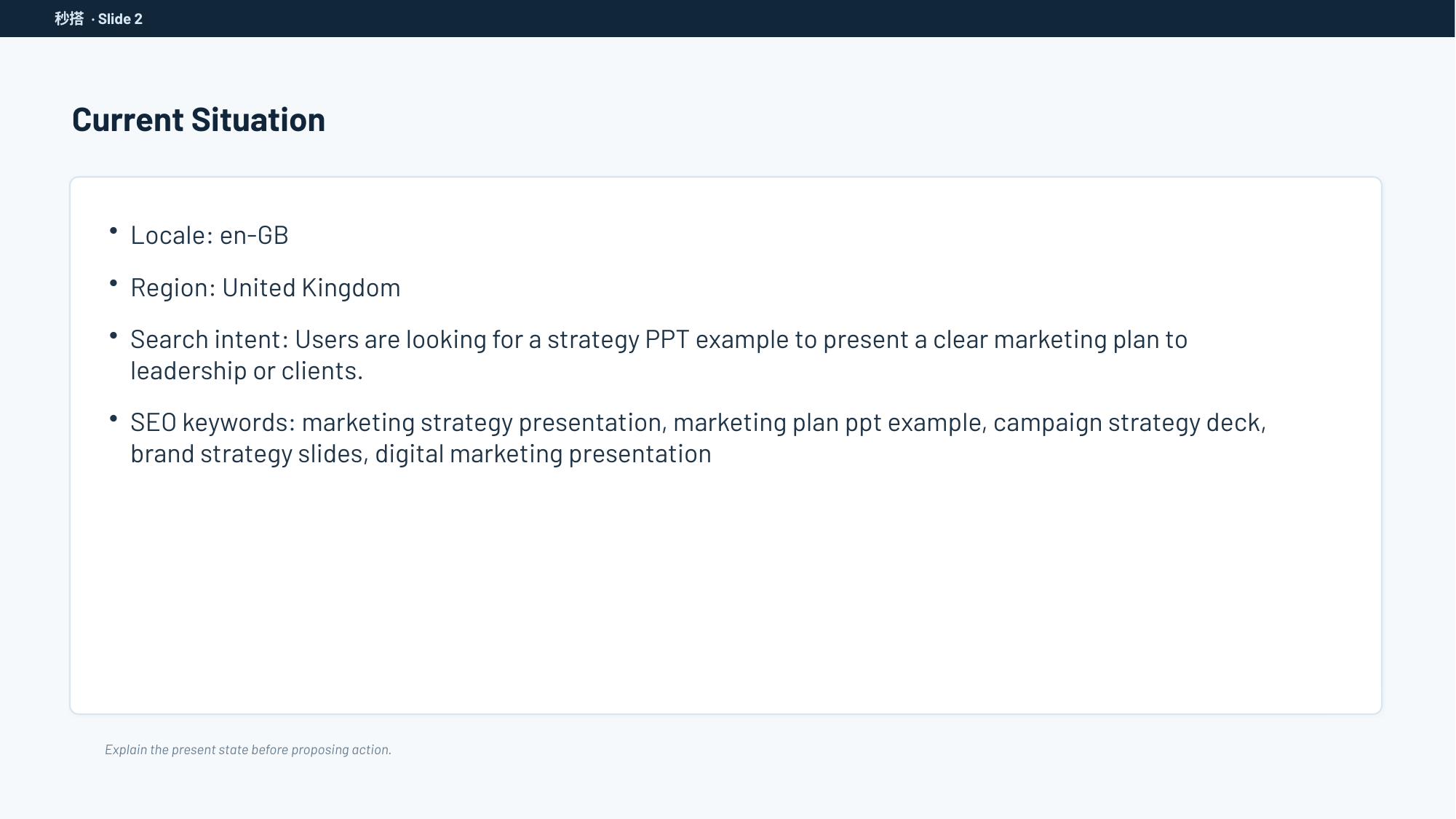

秒搭 · Slide 2
Current Situation

Locale: en-GB
Region: United Kingdom
Search intent: Users are looking for a strategy PPT example to present a clear marketing plan to leadership or clients.
SEO keywords: marketing strategy presentation, marketing plan ppt example, campaign strategy deck, brand strategy slides, digital marketing presentation
Explain the present state before proposing action.